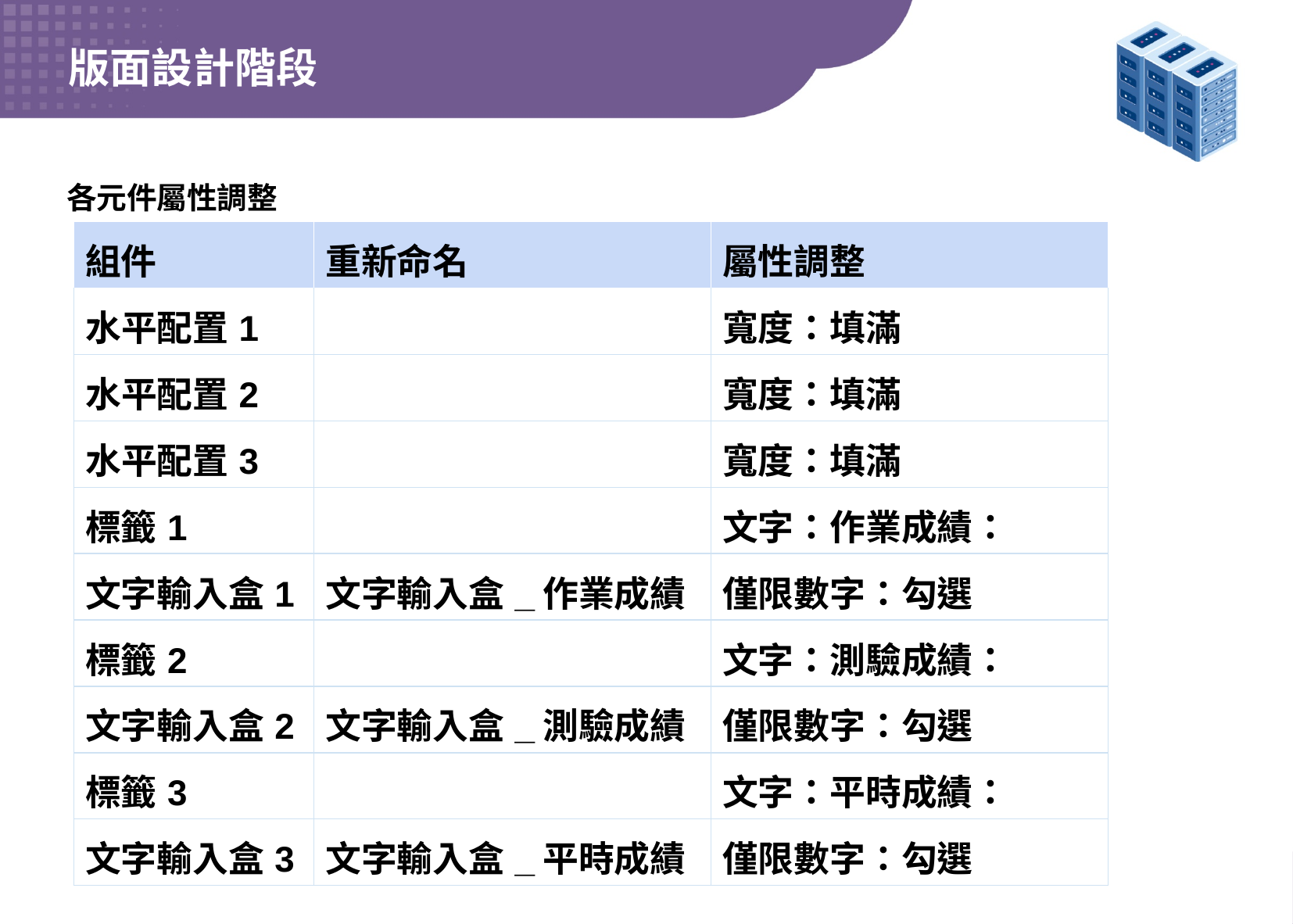

版面設計階段
各元件屬性調整
| 組件 | 重新命名 | 屬性調整 |
| --- | --- | --- |
| 水平配置1 |  | 寬度：填滿 |
| 水平配置2 |  | 寬度：填滿 |
| 水平配置3 |  | 寬度：填滿 |
| 標籤1 |  | 文字：作業成績： |
| 文字輸入盒1 | 文字輸入盒\_作業成績 | 僅限數字：勾選 |
| 標籤2 |  | 文字：測驗成績： |
| 文字輸入盒2 | 文字輸入盒\_測驗成績 | 僅限數字：勾選 |
| 標籤3 |  | 文字：平時成績： |
| 文字輸入盒3 | 文字輸入盒\_平時成績 | 僅限數字：勾選 |